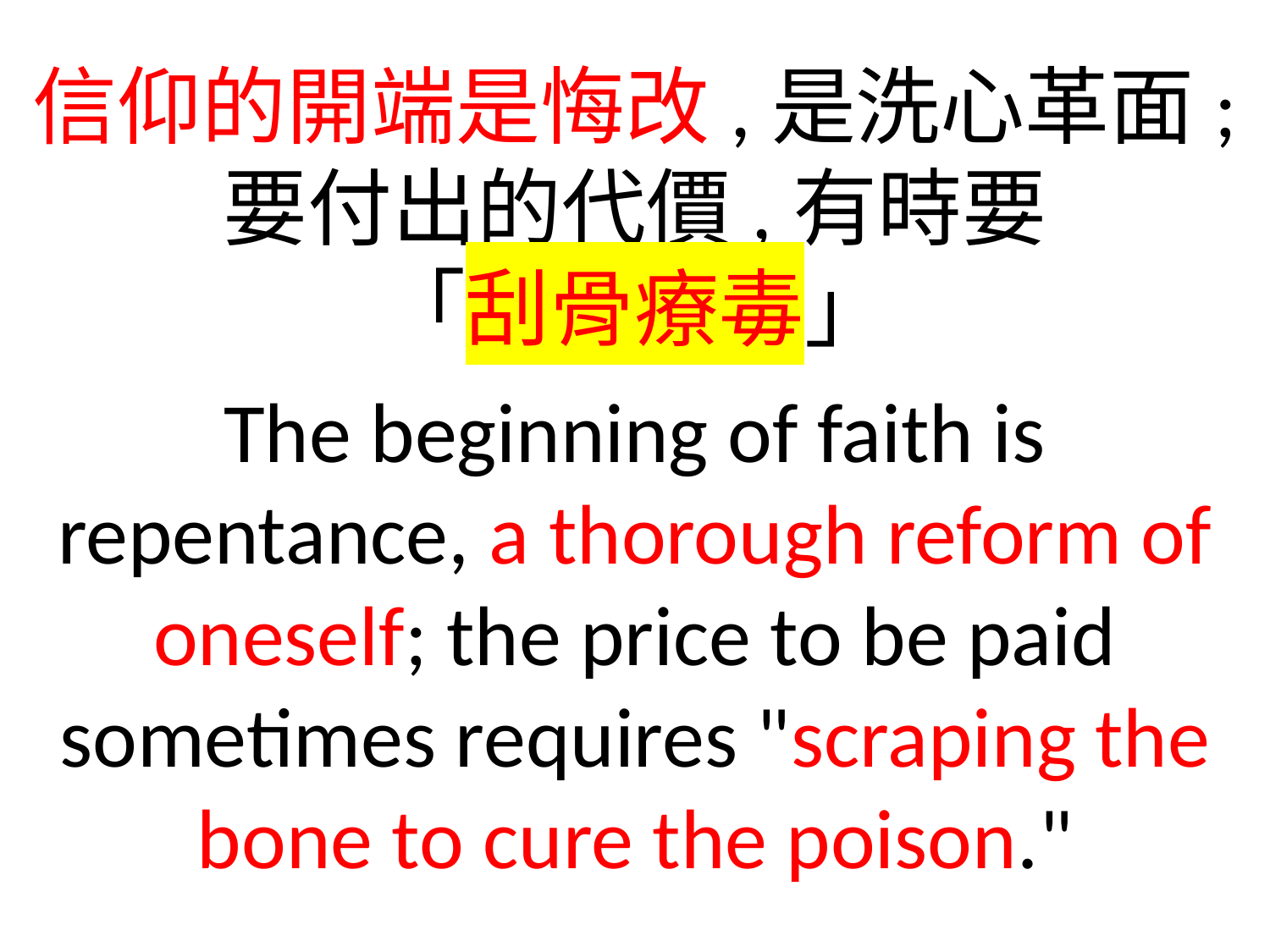

信仰的開端是悔改,是洗心革面; 要付出的代價,有時要
「刮骨療毒」
The beginning of faith is repentance, a thorough reform of oneself; the price to be paid sometimes requires "scraping the bone to cure the poison."